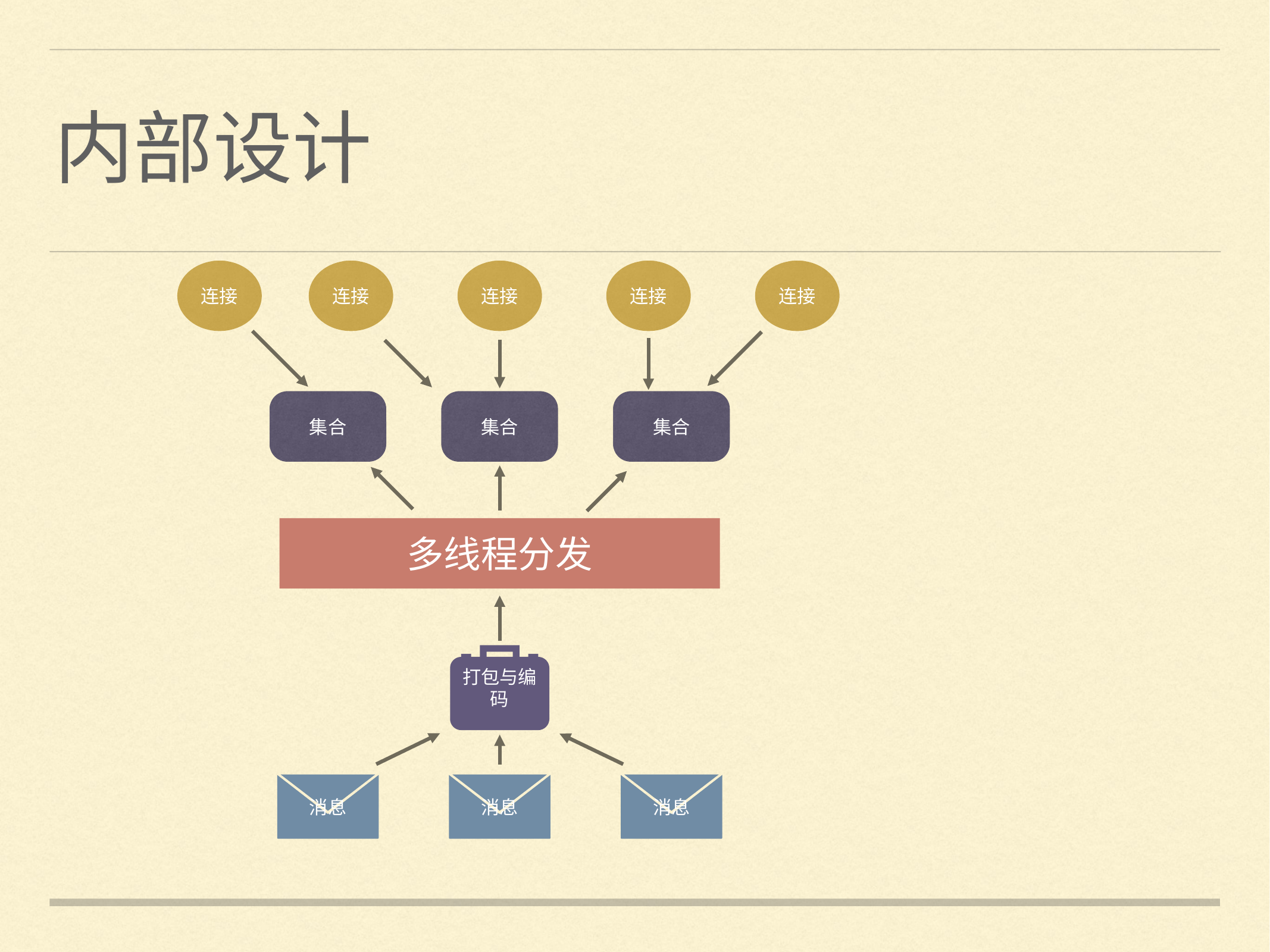

# 内部设计
连接
连接
连接
连接
连接

集合
集合
集合

多线程分发

打包与编码

消息
消息
消息